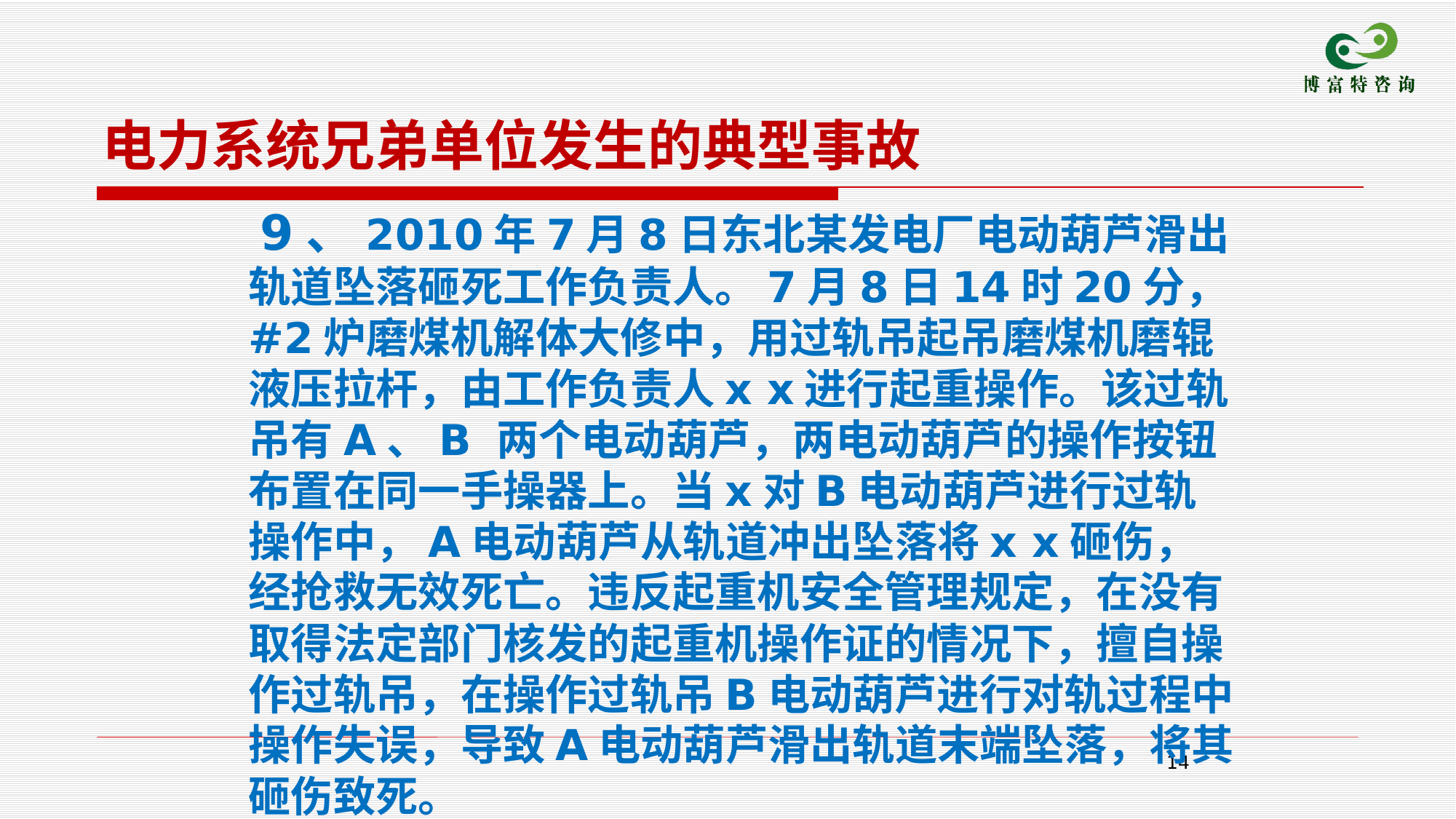

电力系统兄弟单位发生的典型事故
    9、2010年7月8日东北某发电厂电动葫芦滑出轨道坠落砸死工作负责人。7月8日14时20分，#2炉磨煤机解体大修中，用过轨吊起吊磨煤机磨辊液压拉杆，由工作负责人x x进行起重操作。该过轨吊有A、B 两个电动葫芦，两电动葫芦的操作按钮布置在同一手操器上。当x对B电动葫芦进行过轨操作中，A电动葫芦从轨道冲出坠落将x x砸伤，经抢救无效死亡。违反起重机安全管理规定，在没有取得法定部门核发的起重机操作证的情况下，擅自操作过轨吊，在操作过轨吊B电动葫芦进行对轨过程中操作失误，导致A电动葫芦滑出轨道末端坠落，将其砸伤致死。

14